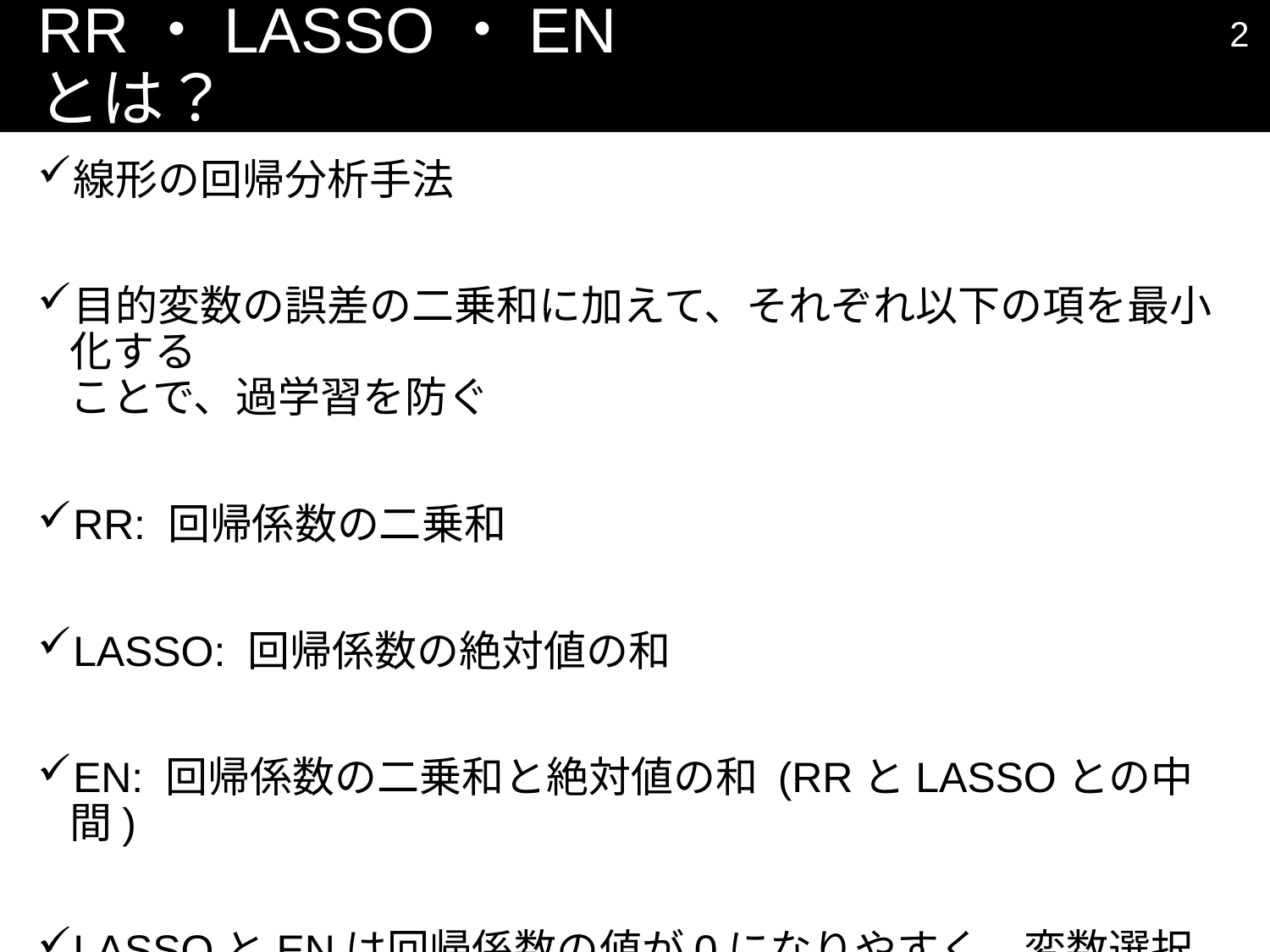

2
# RR・LASSO・EN とは？
線形の回帰分析手法

目的変数の誤差の二乗和に加えて、それぞれ以下の項を最小化する
ことで、過学習を防ぐ

RR: 回帰係数の二乗和

LASSO: 回帰係数の絶対値の和

EN: 回帰係数の二乗和と絶対値の和 (RRとLASSOとの中間)

LASSOとENは回帰係数の値が0になりやすく、変数選択としても
利用できる